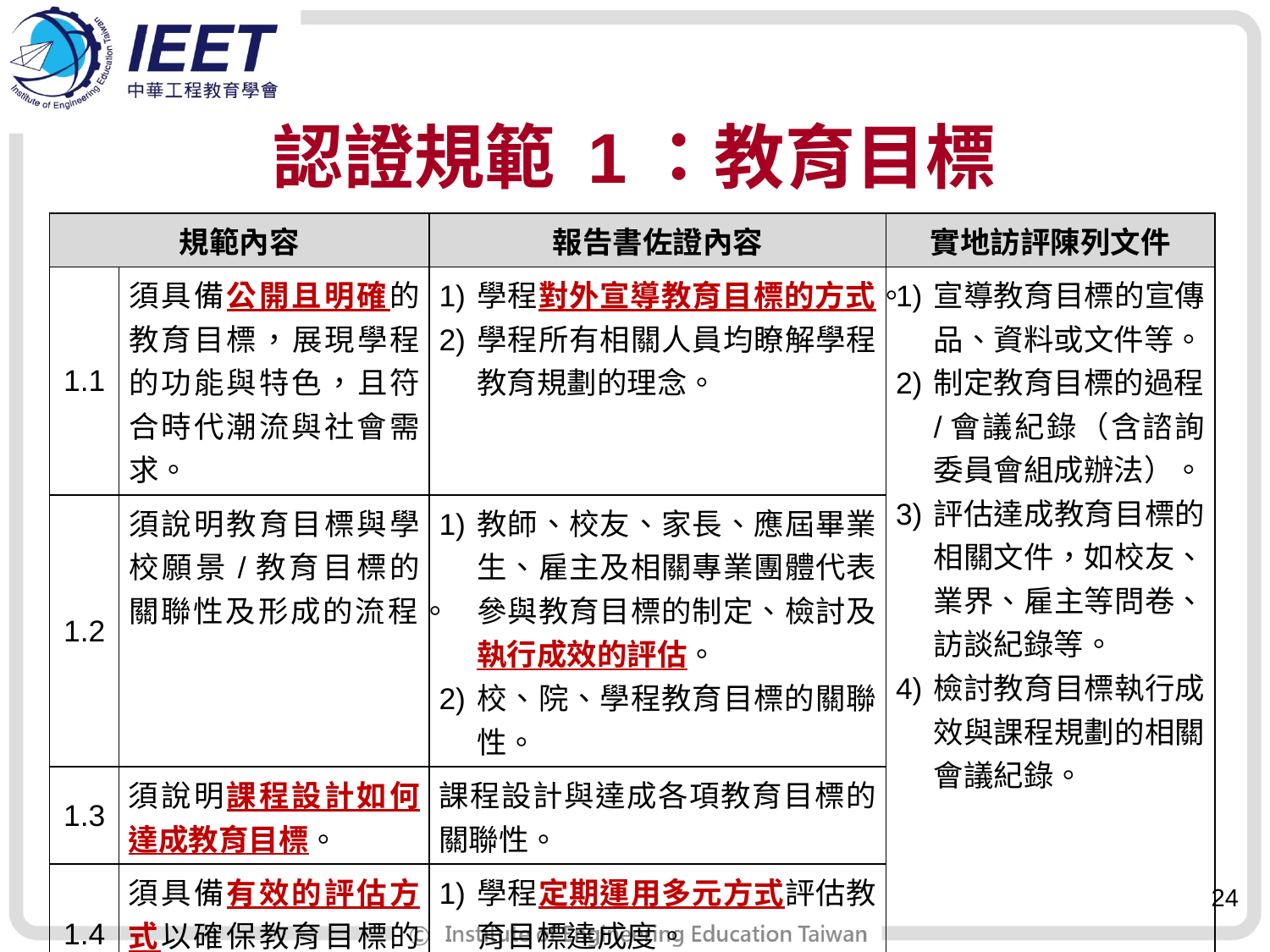

# 認證規範 1：教育目標
| 規範內容 |  | 報告書佐證內容 | 實地訪評陳列文件 |
| --- | --- | --- | --- |
| 1.1 | 須具備公開且明確的教育目標，展現學程的功能與特色，且符合時代潮流與社會需求。 | 學程對外宣導教育目標的方式。 學程所有相關人員均瞭解學程教育規劃的理念。 | 宣導教育目標的宣傳品、資料或文件等。 制定教育目標的過程/會議紀錄（含諮詢委員會組成辦法）。 評估達成教育目標的相關文件，如校友、業界、雇主等問卷、訪談紀錄等。 檢討教育目標執行成效與課程規劃的相關會議紀錄。 |
| 1.2 | 須說明教育目標與學校願景/教育目標的關聯性及形成的流程。 | 教師、校友、家長、應屆畢業生、雇主及相關專業團體代表參與教育目標的制定、檢討及執行成效的評估。 校、院、學程教育目標的關聯性。 |  |
| 1.3 | 須說明課程設計如何達成教育目標。 | 課程設計與達成各項教育目標的關聯性。 |  |
| 1.4 | 須具備有效的評估方式以確保教育目標的達成。 | 學程定期運用多元方式評估教育目標達成度。 學程檢討教育目標的紀錄。 |  |
24